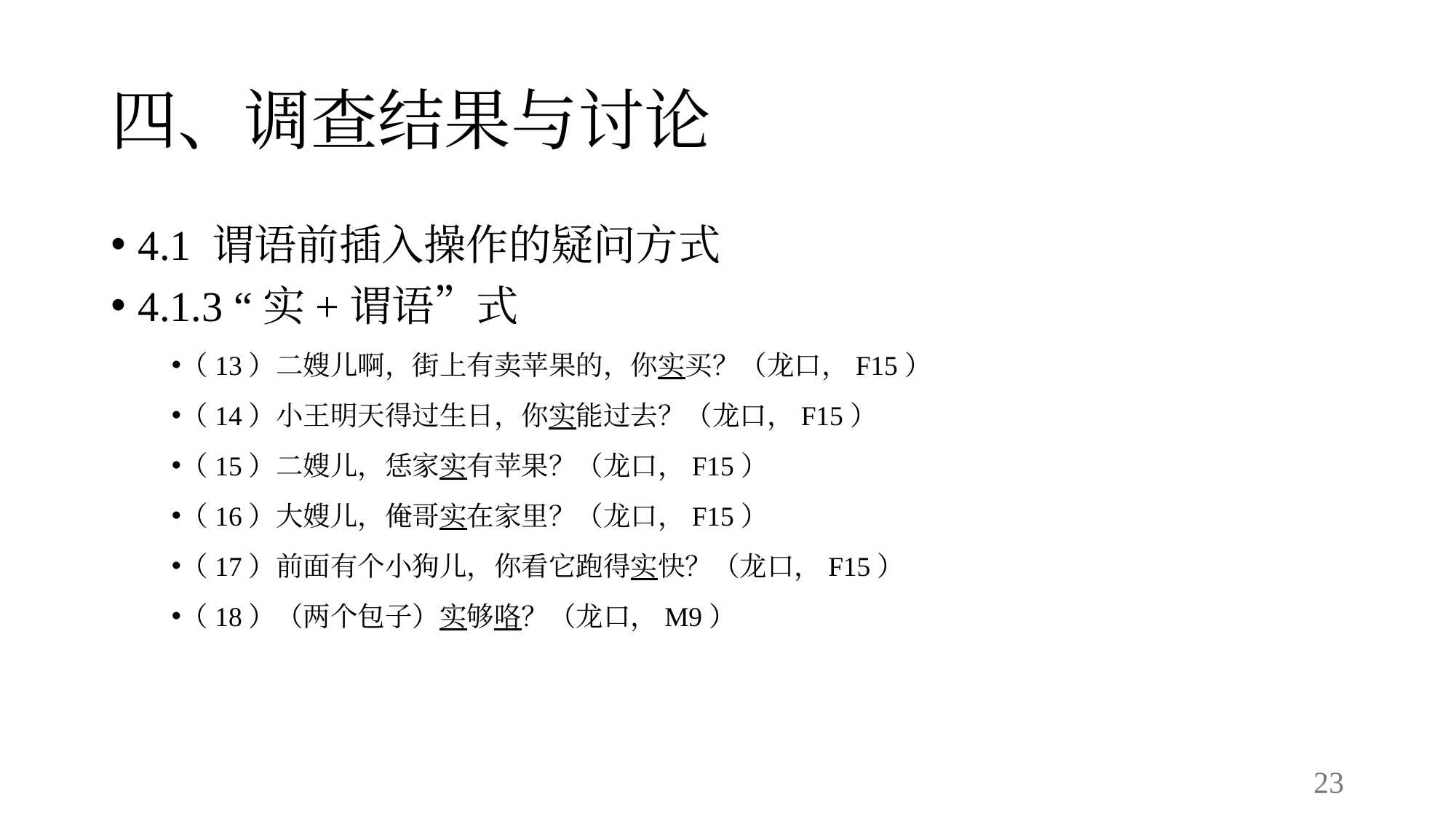

# 四、调查结果与讨论
4.1 谓语前插入操作的疑问方式
4.1.3 “实+谓语”式
（13）二嫂儿啊，街上有卖苹果的，你实买？（龙口，F15）
（14）小王明天得过生日，你实能过去？（龙口，F15）
（15）二嫂儿，恁家实有苹果？（龙口，F15）
（16）大嫂儿，俺哥实在家里？（龙口，F15）
（17）前面有个小狗儿，你看它跑得实快？（龙口，F15）
（18）（两个包子）实够咯？（龙口，M9）
23